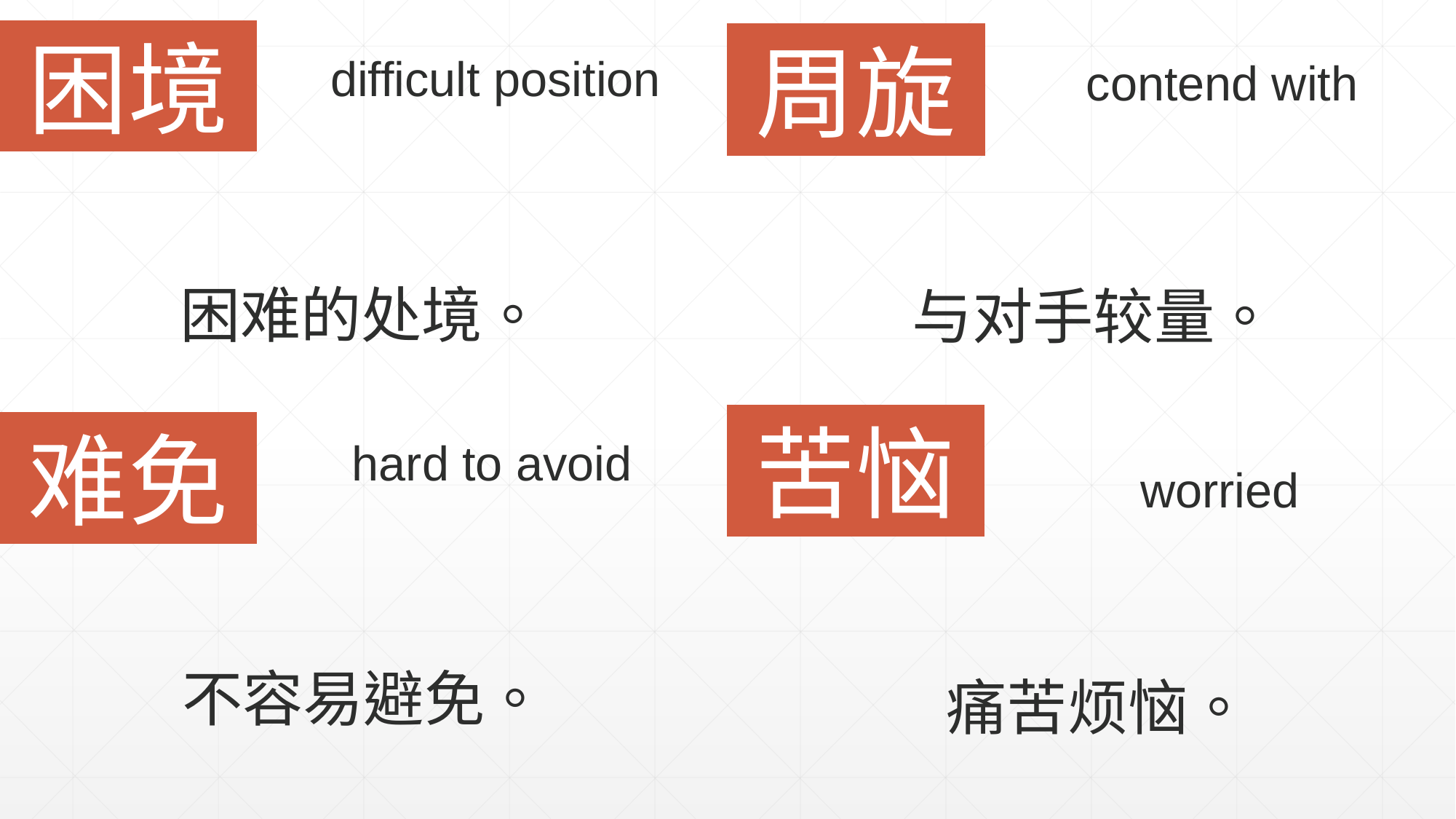

困境
周旋
difficult position
contend with
困难的处境。
与对手较量。
苦恼
难免
hard to avoid
worried
不容易避免。
痛苦烦恼。